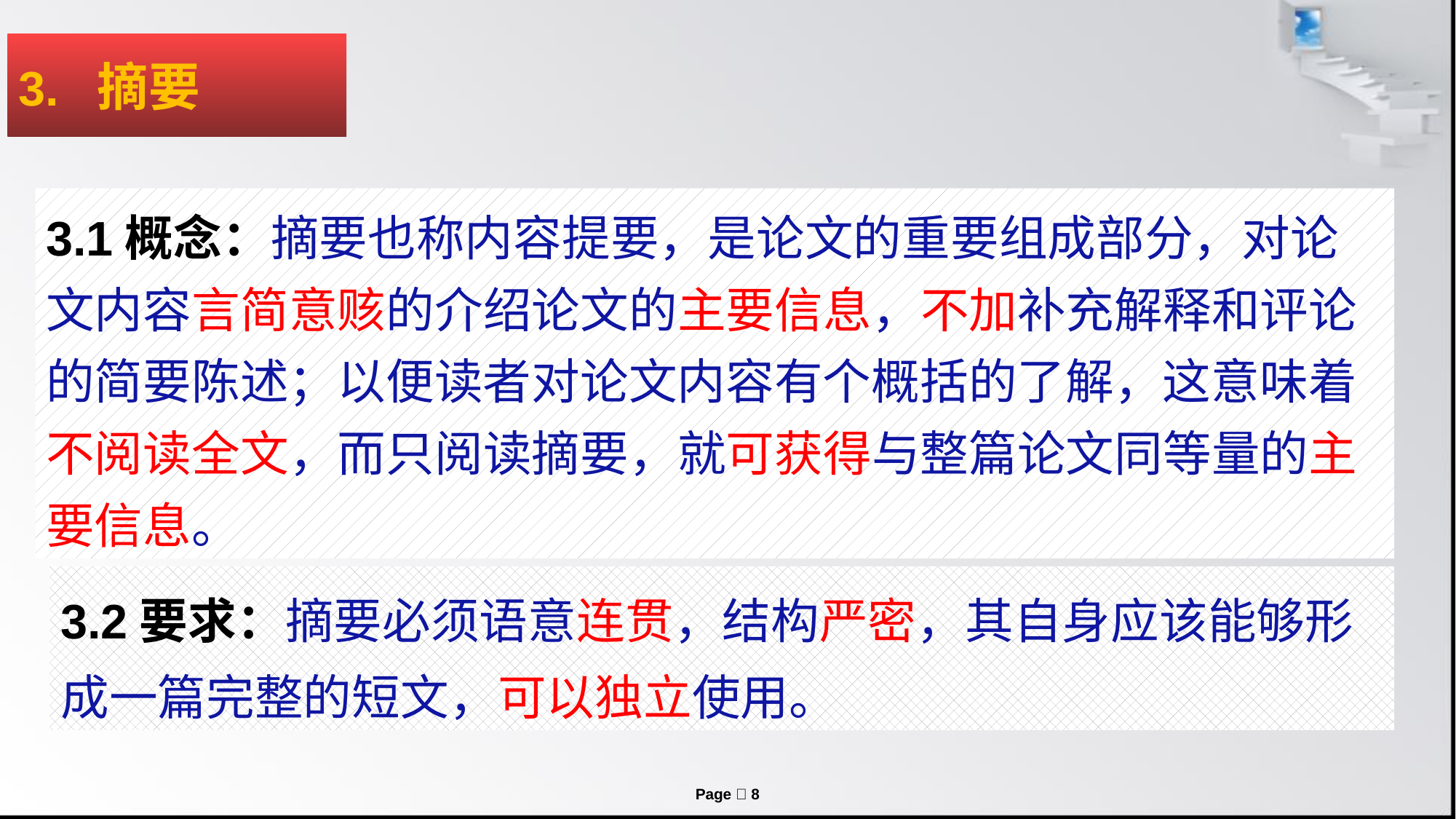

# 3.  摘要
3.1概念：摘要也称内容提要，是论文的重要组成部分，对论文内容言简意赅的介绍论文的主要信息，不加补充解释和评论的简要陈述；以便读者对论文内容有个概括的了解，这意味着不阅读全文，而只阅读摘要，就可获得与整篇论文同等量的主要信息。
3.2要求：摘要必须语意连贯，结构严密，其自身应该能够形成一篇完整的短文，可以独立使用。